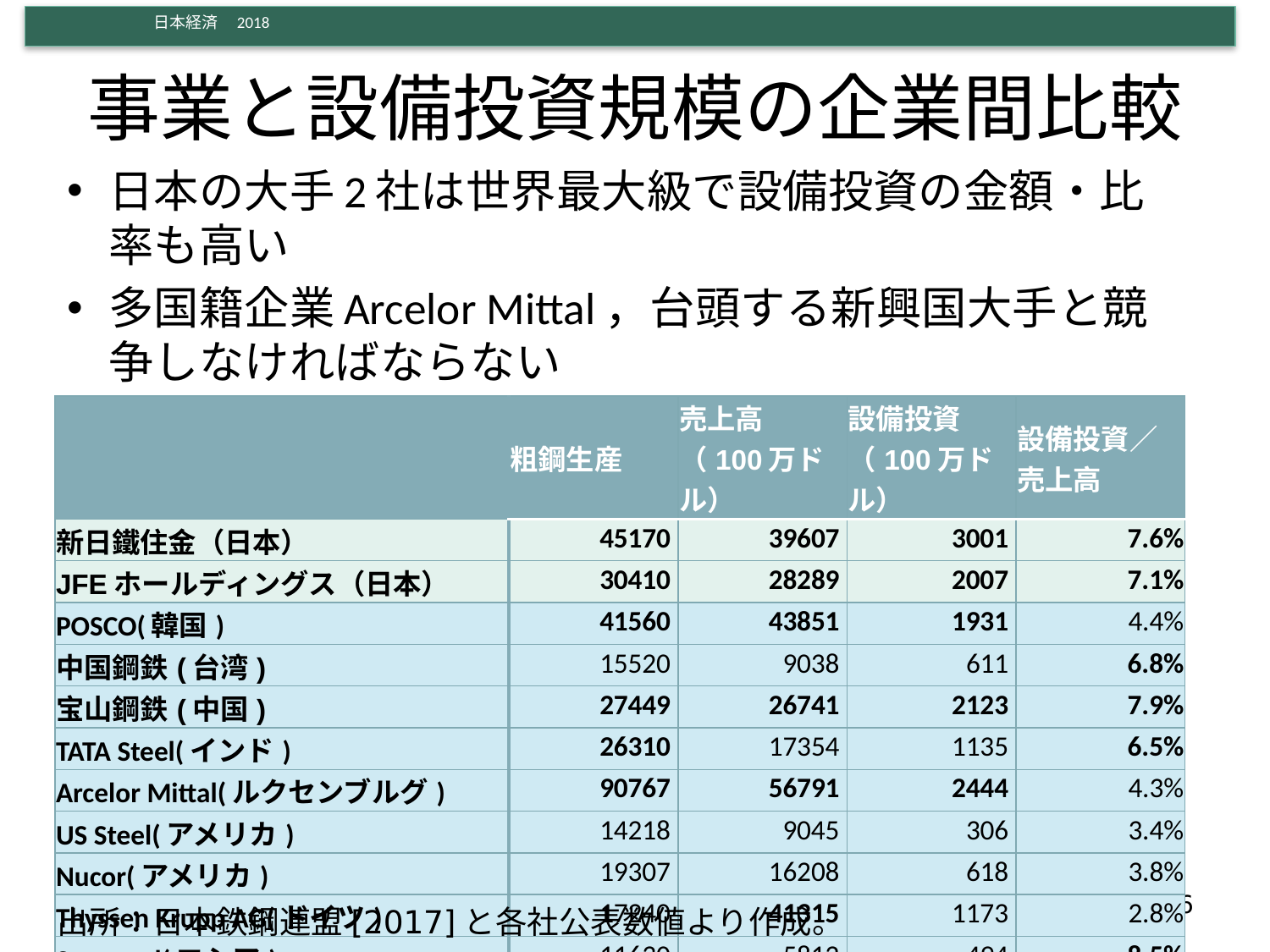

# 事業と設備投資規模の企業間比較
日本の大手2社は世界最大級で設備投資の金額・比率も高い
多国籍企業Arcelor Mittal，台頭する新興国大手と競争しなければならない
|  | 粗鋼生産 | 売上高（100万ドル） | 設備投資（100万ドル） | 設備投資／売上高 |
| --- | --- | --- | --- | --- |
| 新日鐵住金（日本） | 45170 | 39607 | 3001 | 7.6% |
| JFEホールディングス（日本） | 30410 | 28289 | 2007 | 7.1% |
| POSCO(韓国) | 41560 | 43851 | 1931 | 4.4% |
| 中国鋼鉄(台湾) | 15520 | 9038 | 611 | 6.8% |
| 宝山鋼鉄(中国) | 27449 | 26741 | 2123 | 7.9% |
| TATA Steel(インド) | 26310 | 17354 | 1135 | 6.5% |
| Arcelor Mittal(ルクセンブルグ) | 90767 | 56791 | 2444 | 4.3% |
| US Steel(アメリカ) | 14218 | 9045 | 306 | 3.4% |
| Nucor(アメリカ) | 19307 | 16208 | 618 | 3.8% |
| Thyssen Krupp AG(ドイツ) | 17240 | 41315 | 1173 | 2.8% |
| Severstal(ロシア) | 11630 | 5812 | 494 | 8.5% |
36
出所：日本鉄鋼連盟[2017]と各社公表数値より作成。